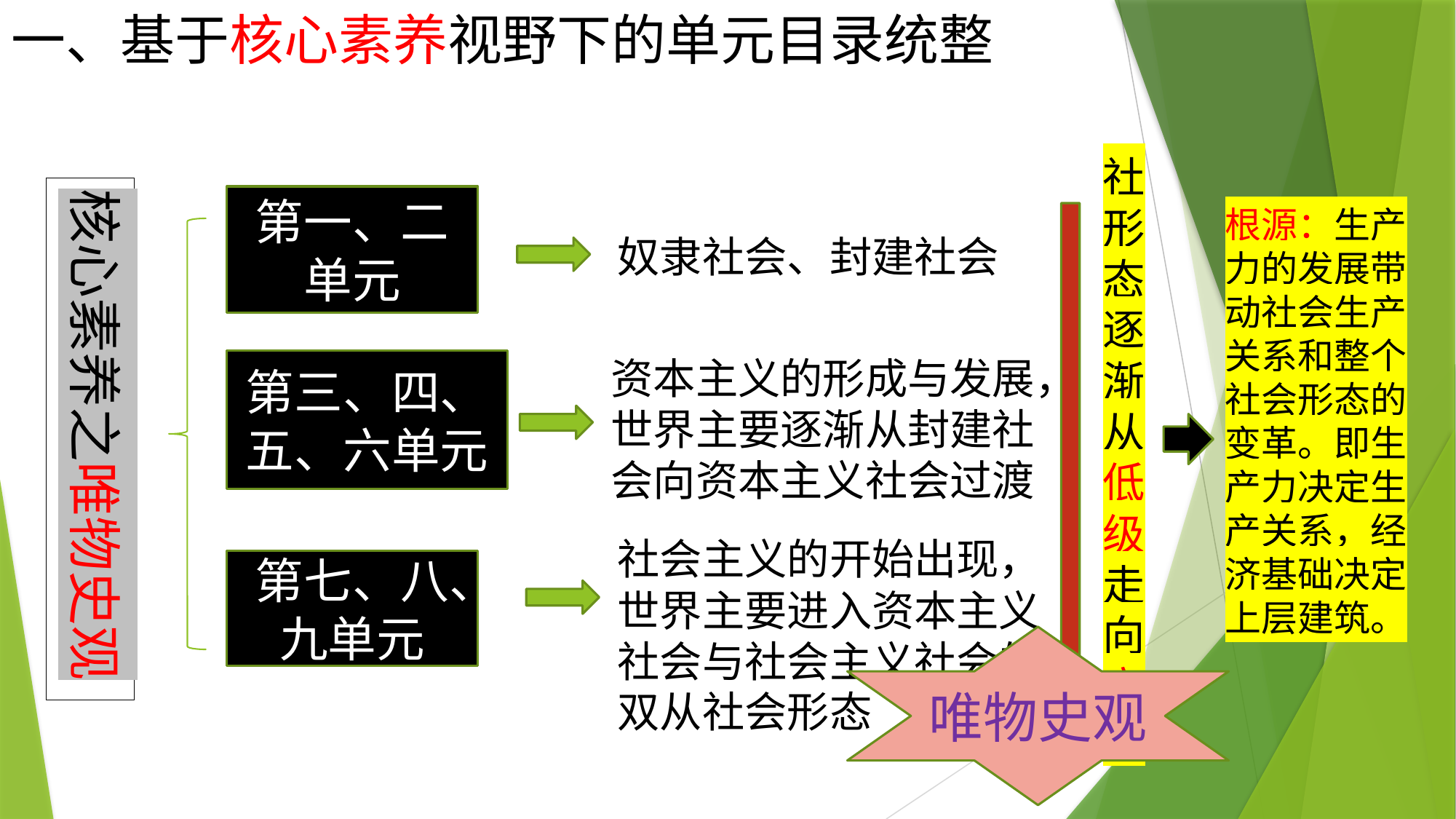

# 一、基于核心素养视野下的单元目录统整
社形态逐渐从低级走向高级
核心素养之唯物史观
第一、二单元
根源：生产力的发展带动社会生产关系和整个社会形态的变革。即生产力决定生产关系，经济基础决定上层建筑。

奴隶社会、封建社会

资本主义的形成与发展，世界主要逐渐从封建社会向资本主义社会过渡
第三、四、五、六单元

社会主义的开始出现，世界主要进入资本主义社会与社会主义社会的双从社会形态
第七、八、九单元

唯物史观